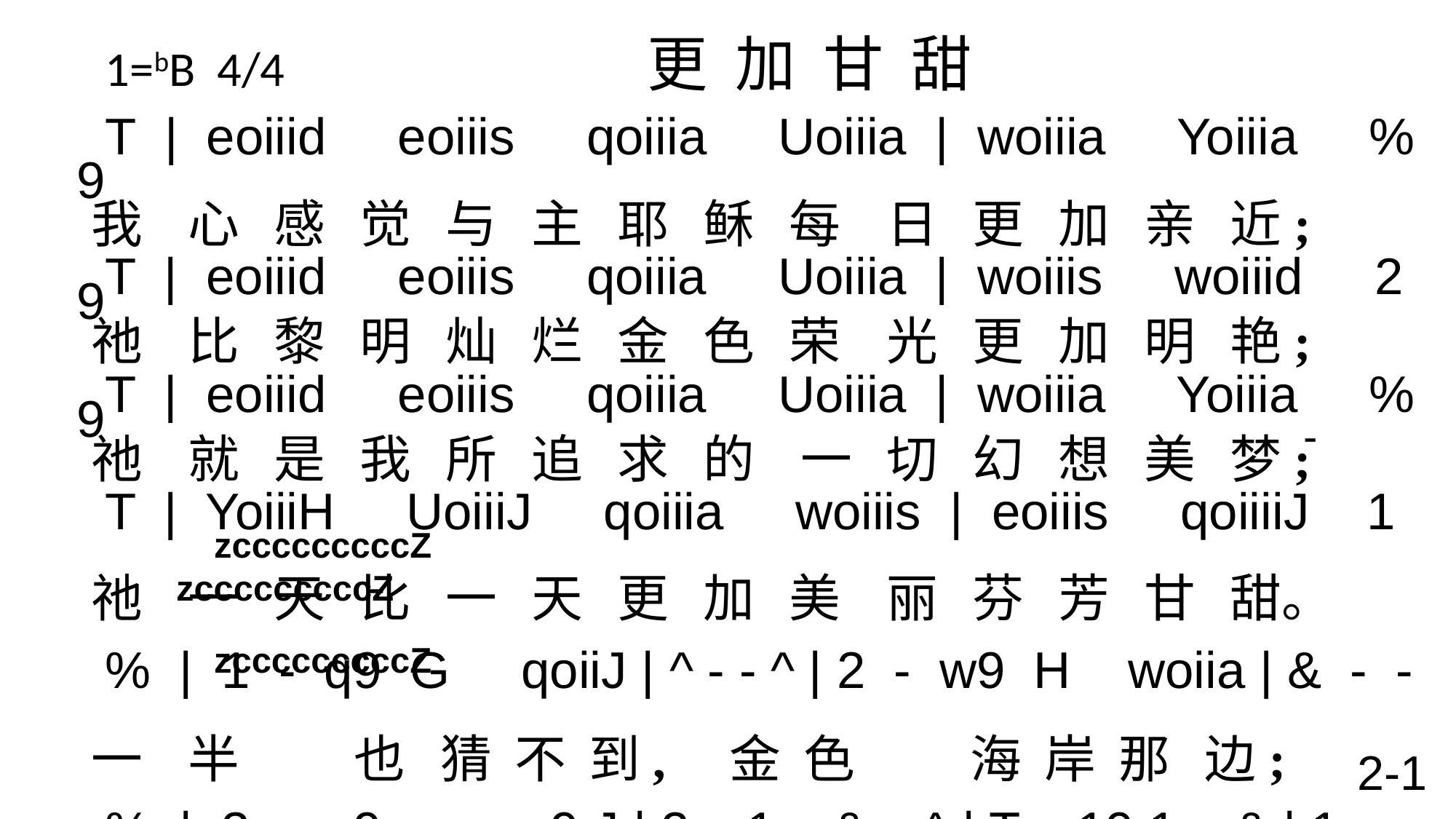

# 1=bB  4/4                                 更  加  甘  甜
  T  |  eoiiid     eoiiis     qoiiia     Uoiiia  |  woiiia     Yoiiia     %  9
我    心   感   觉   与   主   耶   稣   每    日   更   加   亲   近;
 T  |  eoiiid     eoiiis     qoiiia     Uoiiia  |  woiiis     woiiid     2  9
祂    比   黎   明   灿   烂   金   色   荣    光   更   加   明   艳;
 T  |  eoiiid     eoiiis     qoiiia     Uoiiia  |  woiiia     Yoiiia     %  9
祂    就   是   我   所   追   求   的    一   切   幻   想   美   梦;
 T  |  YoiiiH     UoiiiJ     qoiiia     woiiis  |  eoiiis     qoiiiiJ    1
祂    一   天   比   一   天   更   加   美    丽   芬   芳   甘   甜。
 %  |  1  -  q9  G     qoiiJ | ^ - - ^ | 2  -  w9  H    woiia | &  -  -
一    半          也   猜  不  到,    金  色          海  岸  那   边;
 %  |  3  -  e9  s     q 9 J | 2    1    &    ^ | T    19 1    & | 1  -  -  \
那    日          我   主  比  以  前  更  加  美  丽,更  甘  甜。
  -
    zcccccccccZ                                                        zcccccccccZ
    zcccccccccZ
2-1